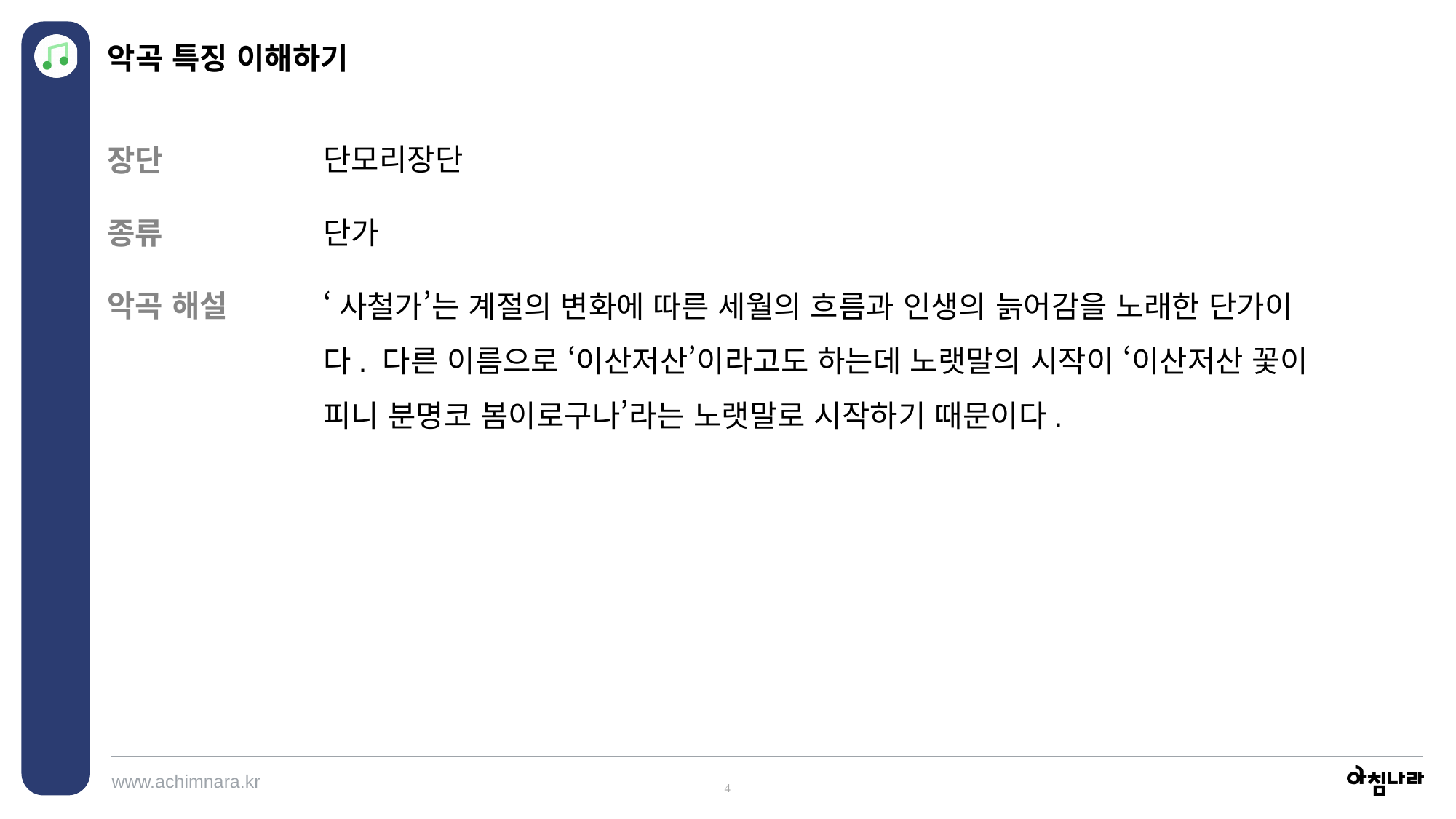

악곡 특징 이해하기
단모리장단
단가
장단
종류
악곡 해설
‘사철가’는 계절의 변화에 따른 세월의 흐름과 인생의 늙어감을 노래한 단가이다. 다른 이름으로 ‘이산저산’이라고도 하는데 노랫말의 시작이 ‘이산저산 꽃이 피니 분명코 봄이로구나’라는 노랫말로 시작하기 때문이다.
4